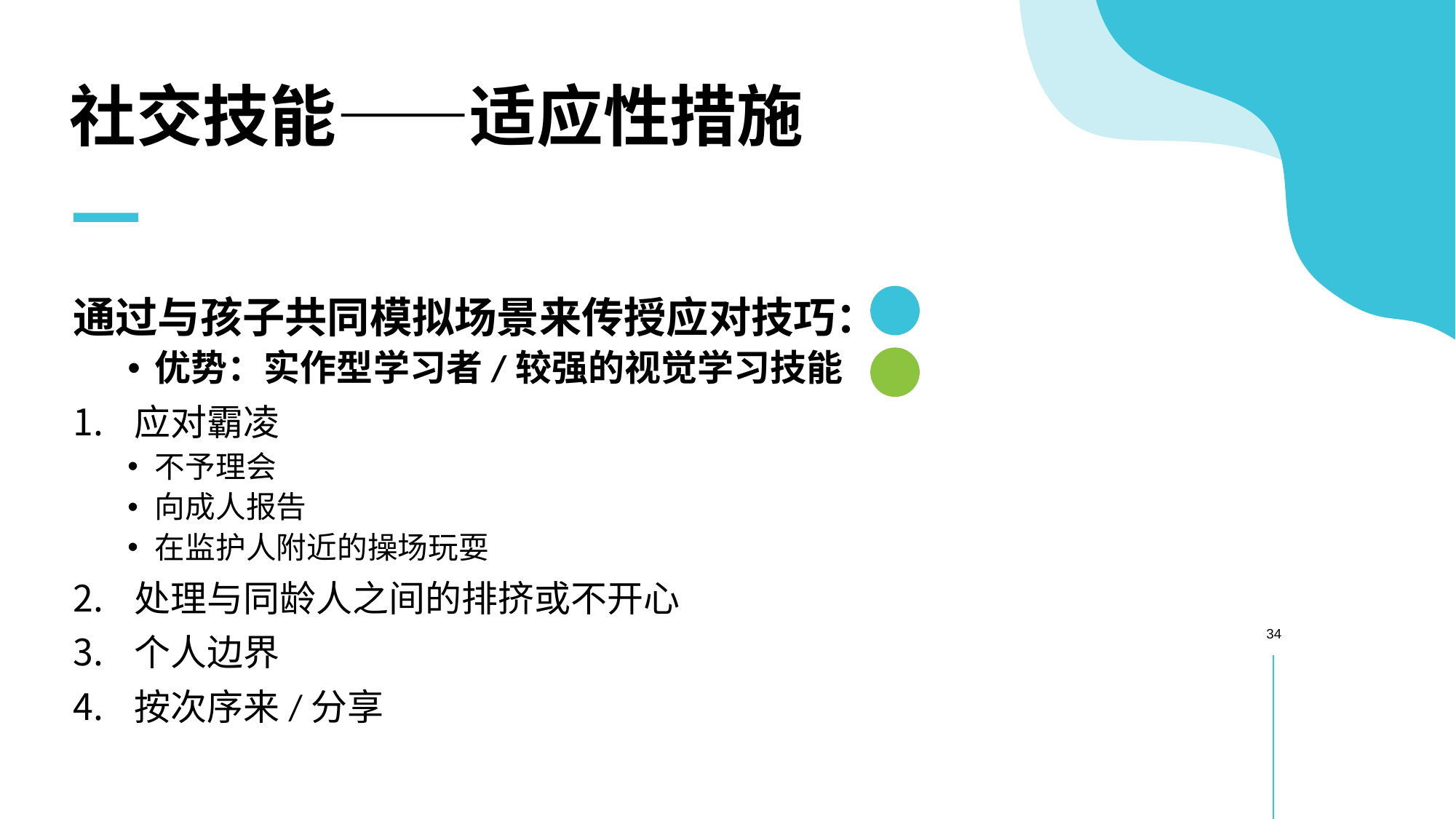

# 社交技能——适应性措施

通过与孩子共同模拟场景来传授应对技巧：
优势：实作型学习者/较强的视觉学习技能
应对霸凌
不予理会
向成人报告
在监护人附近的操场玩耍
处理与同龄人之间的排挤或不开心
个人边界
按次序来/分享

34